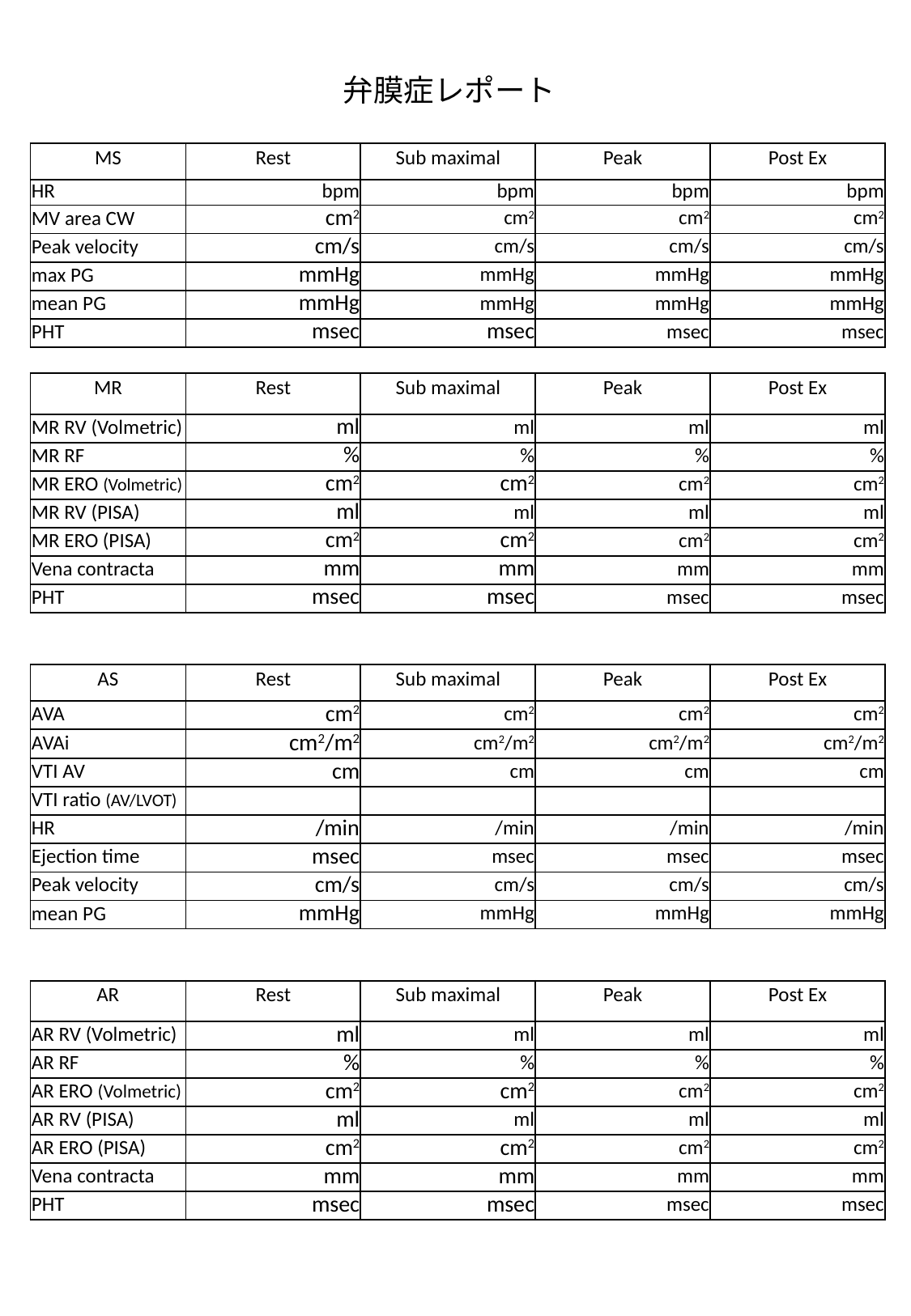

弁膜症レポート
| MS | Rest | Sub maximal | Peak | Post Ex |
| --- | --- | --- | --- | --- |
| HR | bpm | bpm | bpm | bpm |
| MV area CW | cm2 | cm2 | cm2 | cm2 |
| Peak velocity | cm/s | cm/s | cm/s | cm/s |
| max PG | mmHg | mmHg | mmHg | mmHg |
| mean PG | mmHg | mmHg | mmHg | mmHg |
| PHT | msec | msec | msec | msec |
| MR | Rest | Sub maximal | Peak | Post Ex |
| --- | --- | --- | --- | --- |
| MR RV (Volmetric) | ml | ml | ml | ml |
| MR RF | % | % | % | % |
| MR ERO (Volmetric) | cm2 | cm2 | cm2 | cm2 |
| MR RV (PISA) | ml | ml | ml | ml |
| MR ERO (PISA) | cm2 | cm2 | cm2 | cm2 |
| Vena contracta | mm | mm | mm | mm |
| PHT | msec | msec | msec | msec |
| AS | Rest | Sub maximal | Peak | Post Ex |
| --- | --- | --- | --- | --- |
| AVA | cm2 | cm2 | cm2 | cm2 |
| AVAi | cm2/m2 | cm2/m2 | cm2/m2 | cm2/m2 |
| VTI AV | cm | cm | cm | cm |
| VTI ratio (AV/LVOT) |  |  |  |  |
| HR | /min | /min | /min | /min |
| Ejection time | msec | msec | msec | msec |
| Peak velocity | cm/s | cm/s | cm/s | cm/s |
| mean PG | mmHg | mmHg | mmHg | mmHg |
| AR | Rest | Sub maximal | Peak | Post Ex |
| --- | --- | --- | --- | --- |
| AR RV (Volmetric) | ml | ml | ml | ml |
| AR RF | % | % | % | % |
| AR ERO (Volmetric) | cm2 | cm2 | cm2 | cm2 |
| AR RV (PISA) | ml | ml | ml | ml |
| AR ERO (PISA) | cm2 | cm2 | cm2 | cm2 |
| Vena contracta | mm | mm | mm | mm |
| PHT | msec | msec | msec | msec |